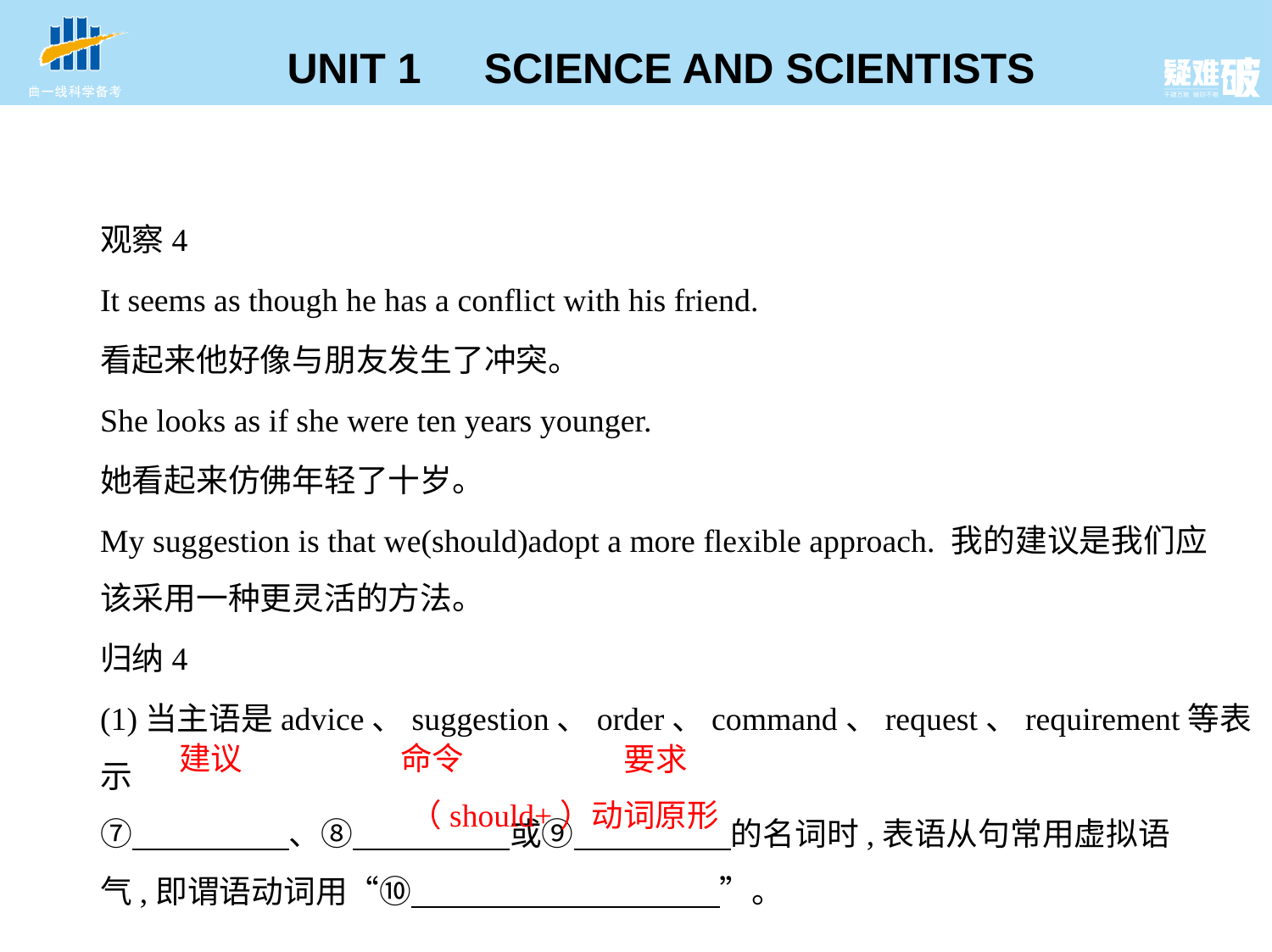

观察4
It seems as though he has a conflict with his friend.
看起来他好像与朋友发生了冲突。
She looks as if she were ten years younger.
她看起来仿佛年轻了十岁。
My suggestion is that we(should)adopt a more flexible approach. 我的建议是我们应
该采用一种更灵活的方法。
归纳4
(1)当主语是advice、suggestion、order、command、request、requirement等表示
⑦　　　　    、⑧　　　　    或⑨　　　　    的名词时,表语从句常用虚拟语
气,即谓语动词用“⑩　　　　                         ”。
建议
命令
要求
（should+）动词原形